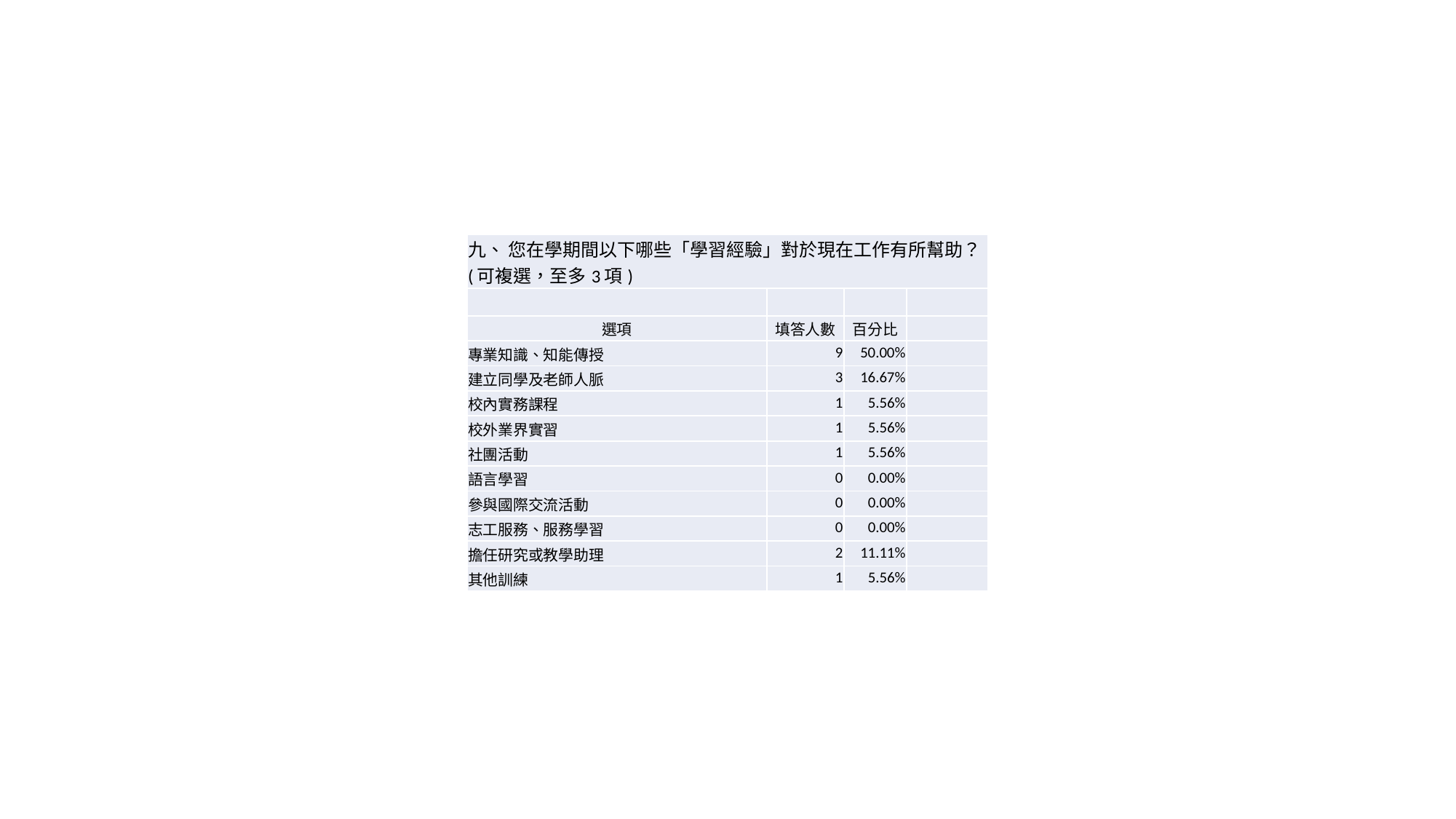

| 九、 您在學期間以下哪些「學習經驗」對於現在工作有所幫助？(可複選，至多3項) |  |  |  |
| --- | --- | --- | --- |
|  |  |  |  |
| 選項 | 填答人數 | 百分比 |  |
| 專業知識、知能傳授 | 9 | 50.00% |  |
| 建立同學及老師人脈 | 3 | 16.67% |  |
| 校內實務課程 | 1 | 5.56% |  |
| 校外業界實習 | 1 | 5.56% |  |
| 社團活動 | 1 | 5.56% |  |
| 語言學習 | 0 | 0.00% |  |
| 參與國際交流活動 | 0 | 0.00% |  |
| 志工服務、服務學習 | 0 | 0.00% |  |
| 擔任研究或教學助理 | 2 | 11.11% |  |
| 其他訓練 | 1 | 5.56% |  |